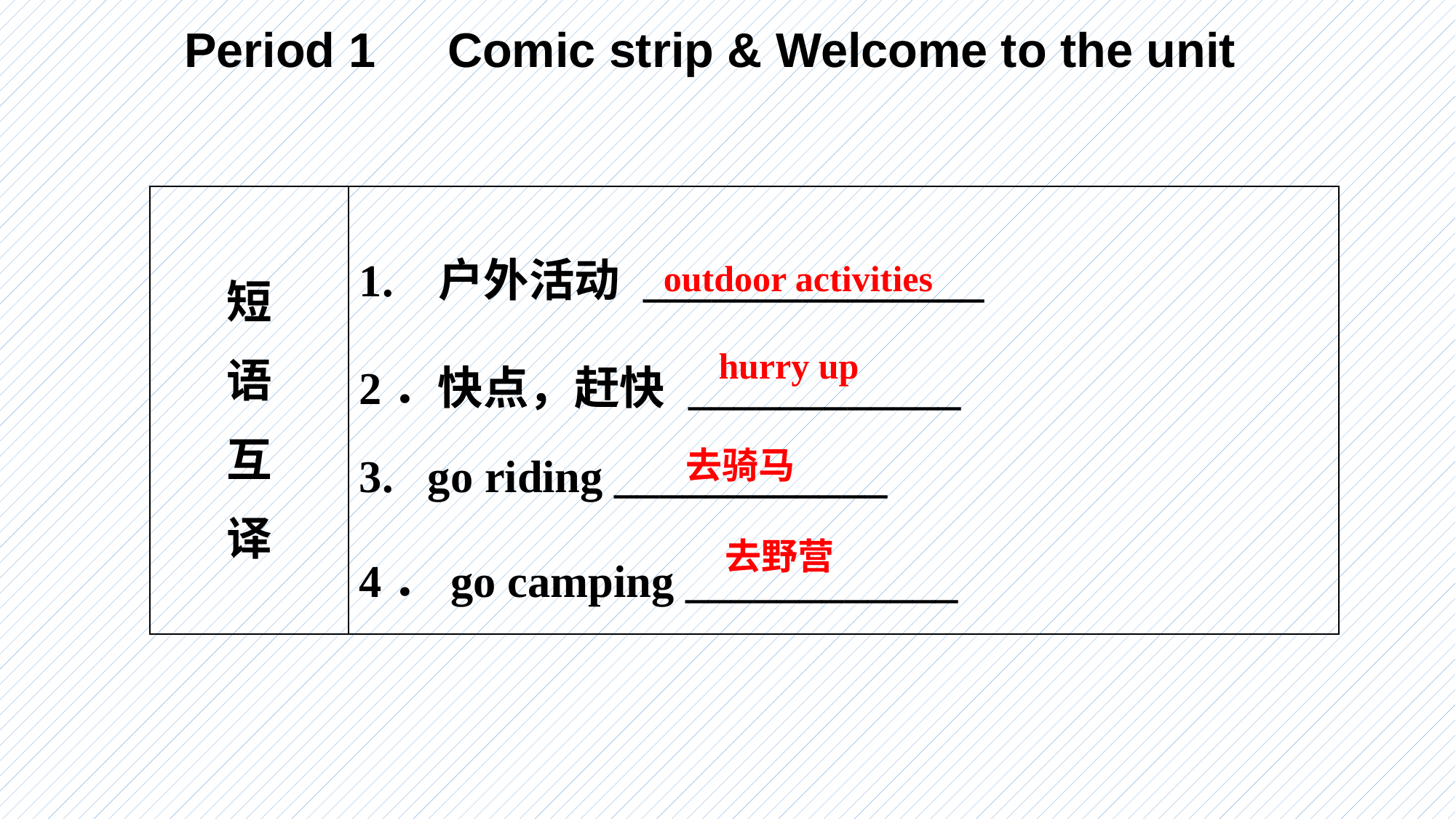

Period 1　Comic strip & Welcome to the unit
| 短 语 互 译 | 1. 户外活动 \_\_\_\_\_\_\_\_\_\_\_\_\_\_\_ 2．快点，赶快 \_\_\_\_\_\_\_\_\_\_\_\_ 3. go riding \_\_\_\_\_\_\_\_\_\_\_\_ 4．go camping \_\_\_\_\_\_\_\_\_\_\_\_ |
| --- | --- |
outdoor activities
hurry up

去骑马
去野营